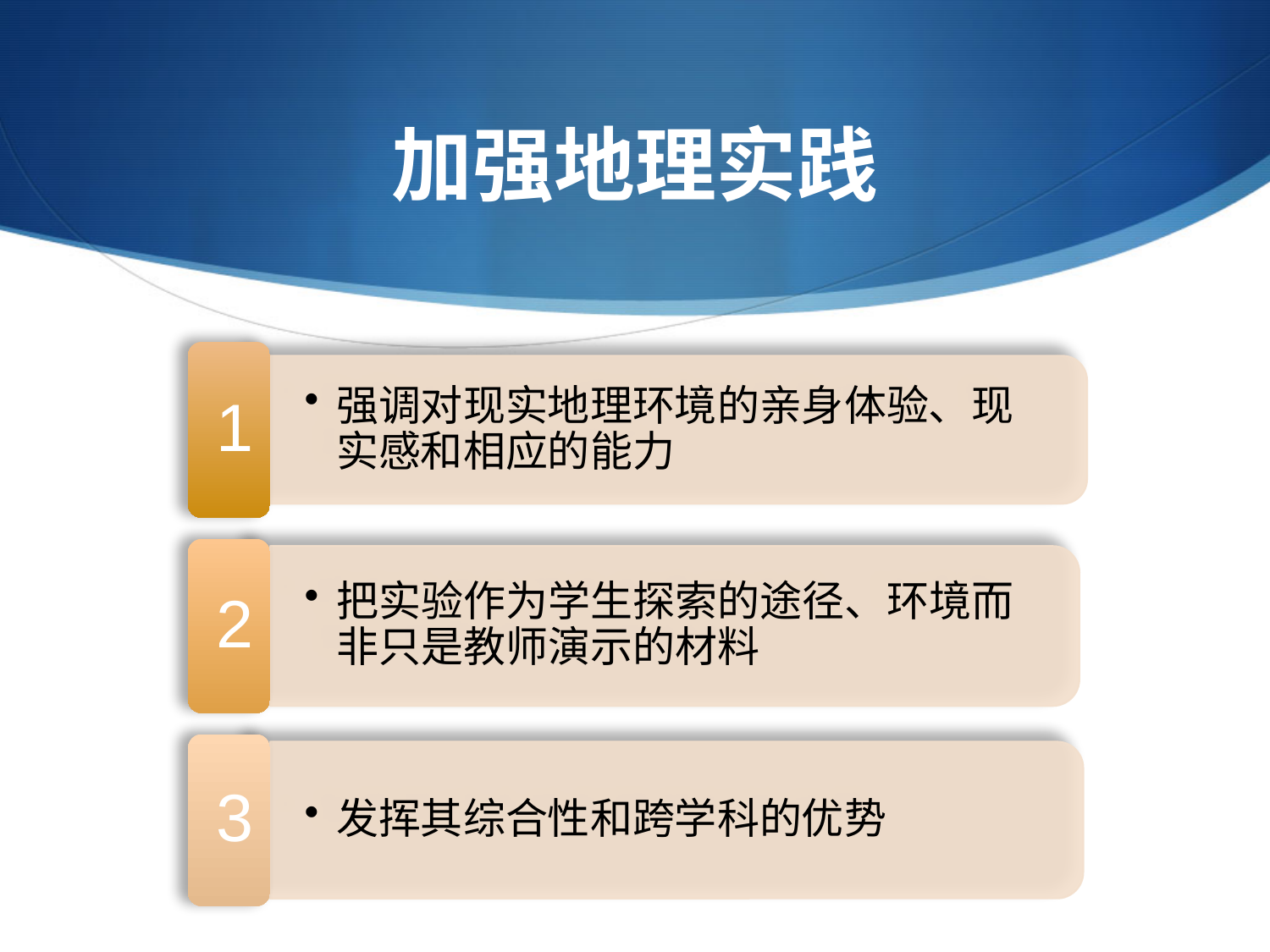

# 加强地理实践
强调对现实地理环境的亲身体验、现实感和相应的能力
1
把实验作为学生探索的途径、环境而非只是教师演示的材料
2
发挥其综合性和跨学科的优势
3